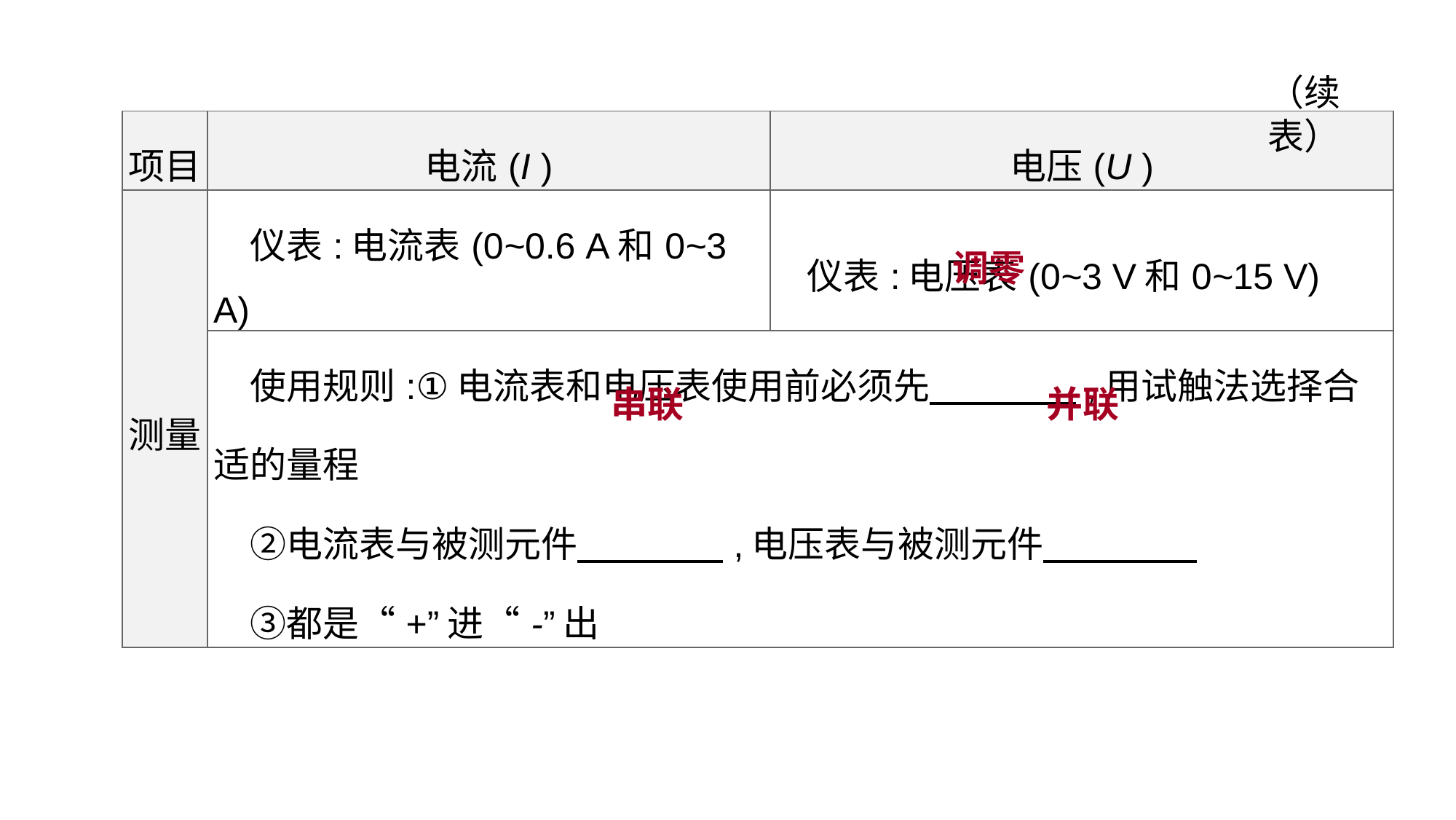

（续表）
| 项目 | 电流(I ) | 电压(U ) |
| --- | --- | --- |
| 测量 | 仪表:电流表(0~0.6 A和0~3 A) | 仪表:电压表(0~3 V和0~15 V) |
|  | 使用规则:①电流表和电压表使用前必须先　　　　,用试触法选择合适的量程  　②电流表与被测元件　　　　,电压表与被测元件　　　　  　③都是“+”进“-”出 |  |
调零
串联
并联